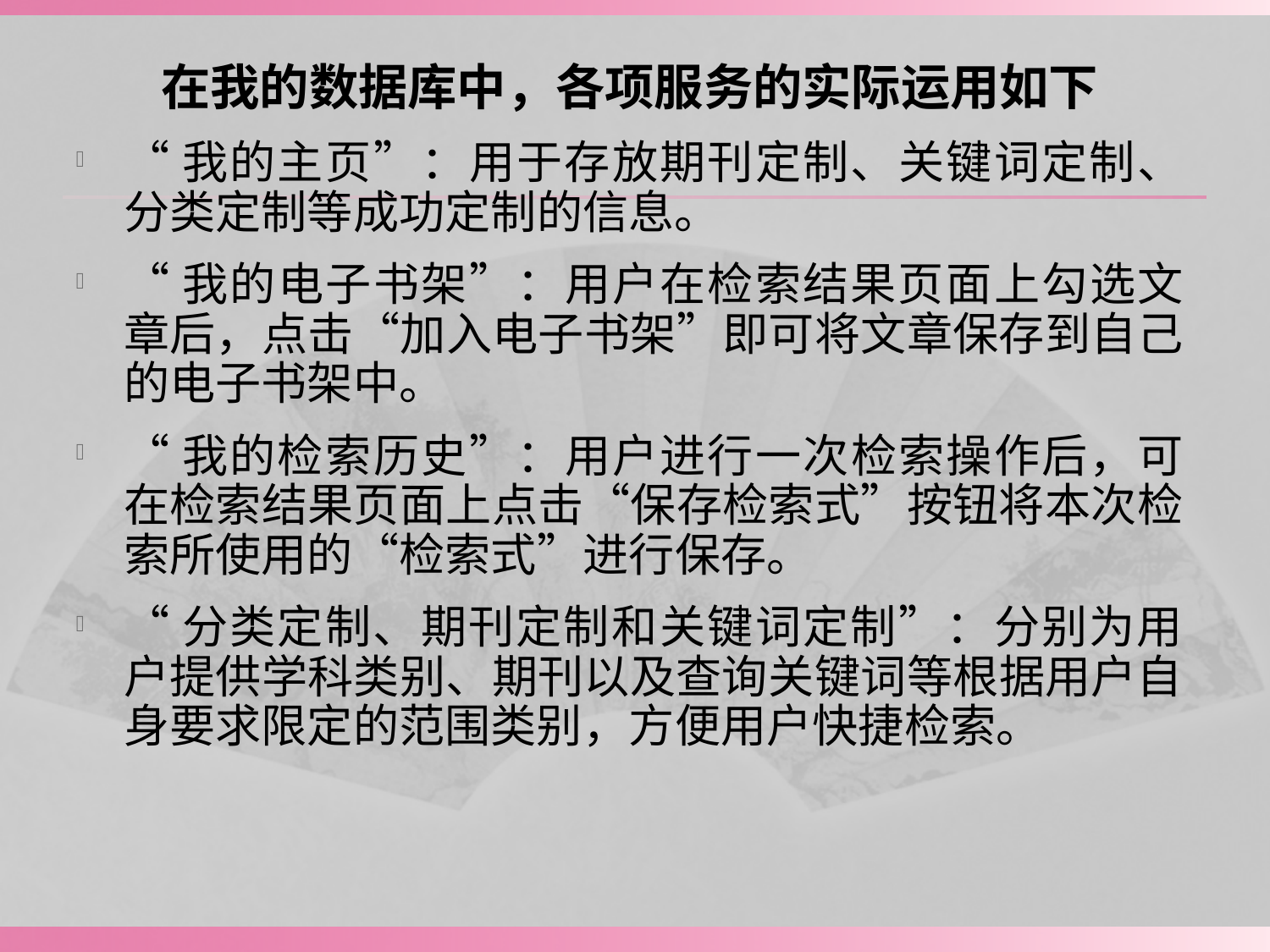

在我的数据库中，各项服务的实际运用如下
“我的主页”：用于存放期刊定制、关键词定制、分类定制等成功定制的信息。
“我的电子书架”：用户在检索结果页面上勾选文章后，点击“加入电子书架”即可将文章保存到自己的电子书架中。
“我的检索历史”：用户进行一次检索操作后，可在检索结果页面上点击“保存检索式”按钮将本次检索所使用的“检索式”进行保存。
“分类定制、期刊定制和关键词定制”：分别为用户提供学科类别、期刊以及查询关键词等根据用户自身要求限定的范围类别，方便用户快捷检索。